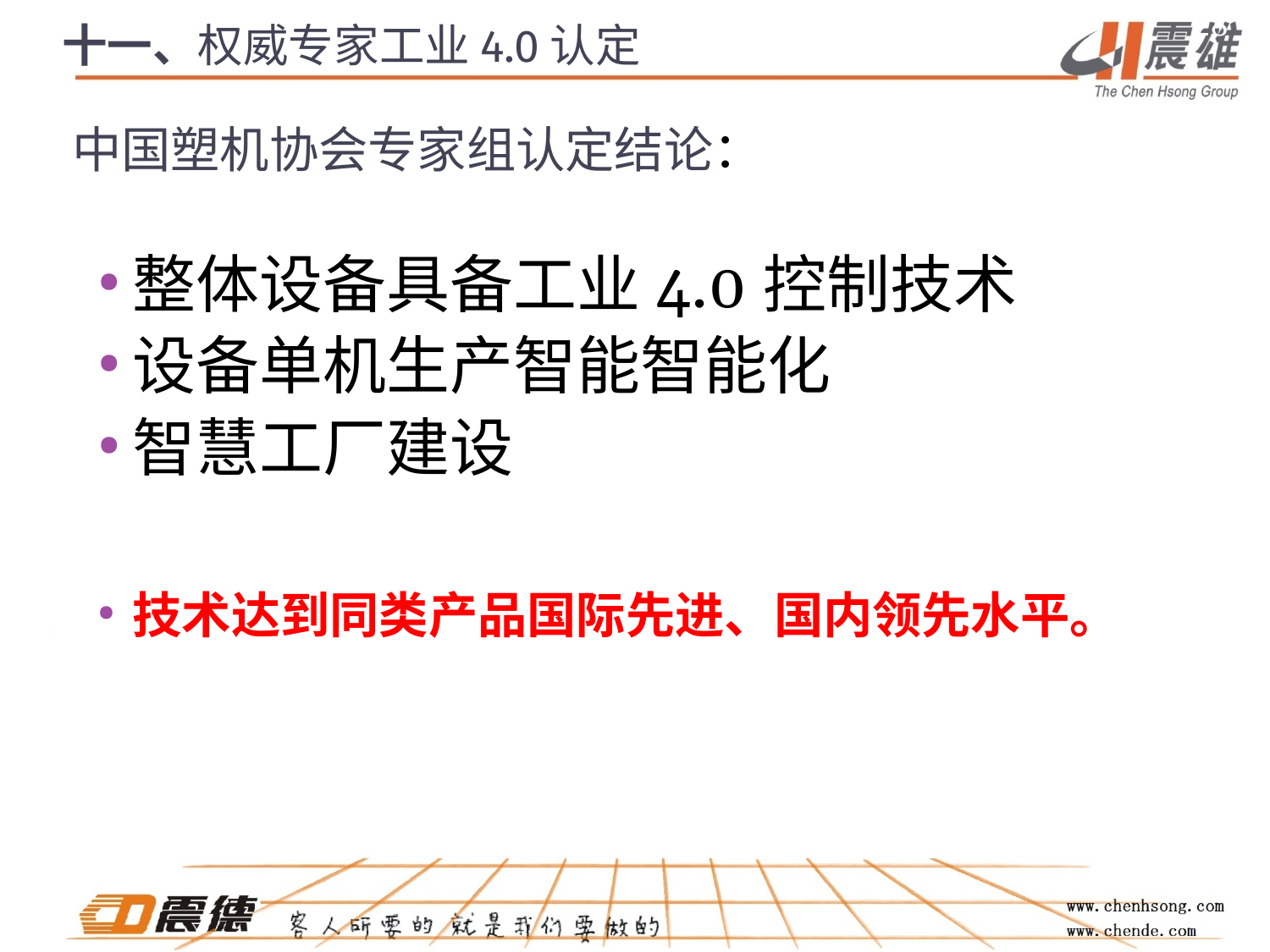

28
# 十一、权威专家工业4.0认定
中国塑机协会专家组认定结论：
整体设备具备工业4.0控制技术
设备单机生产智能智能化
智慧工厂建设

技术达到同类产品国际先进、国内领先水平。